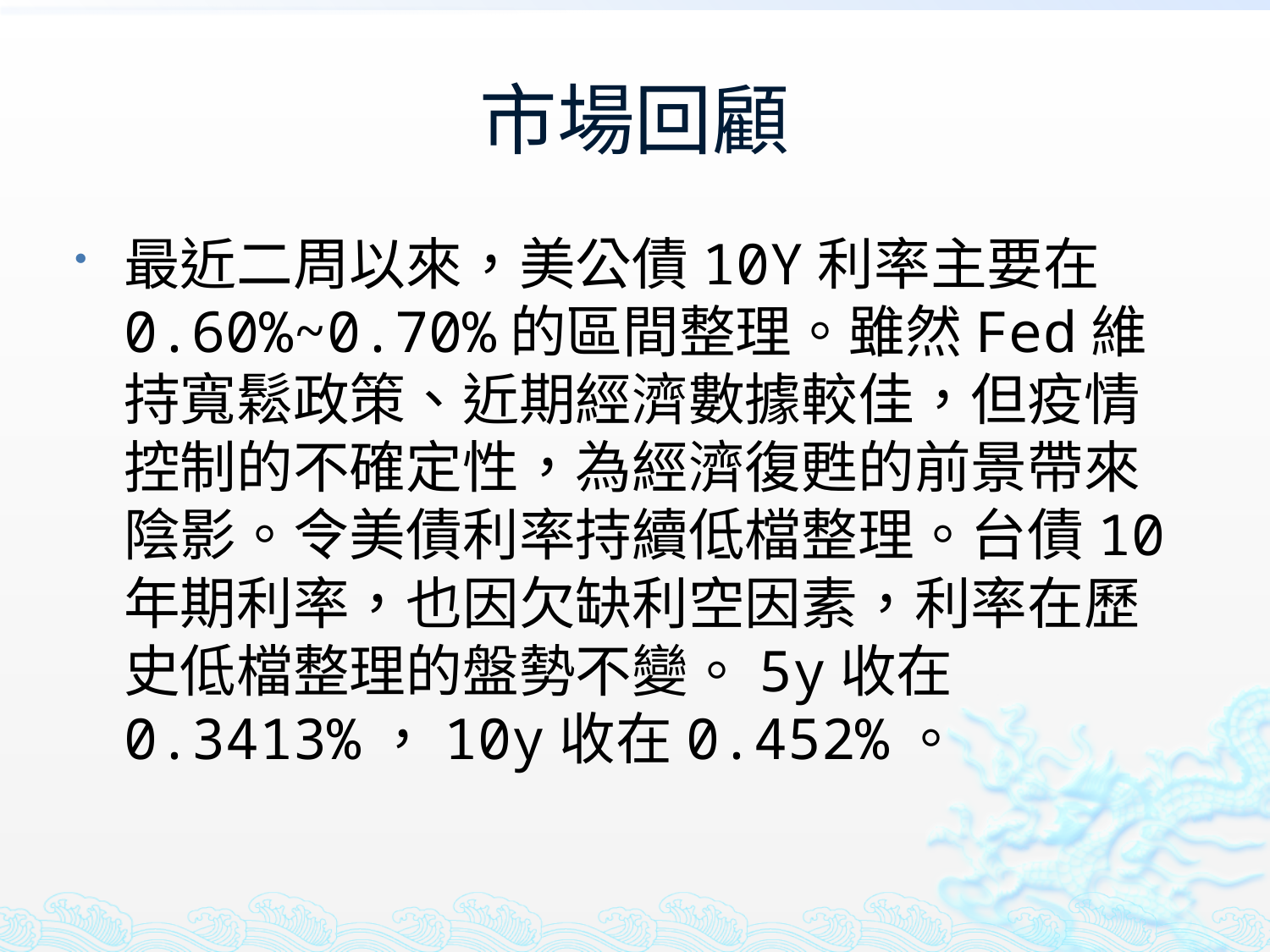

# 市場回顧
最近二周以來，美公債10Y利率主要在0.60%~0.70%的區間整理。雖然Fed維持寬鬆政策、近期經濟數據較佳，但疫情控制的不確定性，為經濟復甦的前景帶來陰影。令美債利率持續低檔整理。台債10年期利率，也因欠缺利空因素，利率在歷史低檔整理的盤勢不變。5y收在0.3413%，10y收在0.452%。